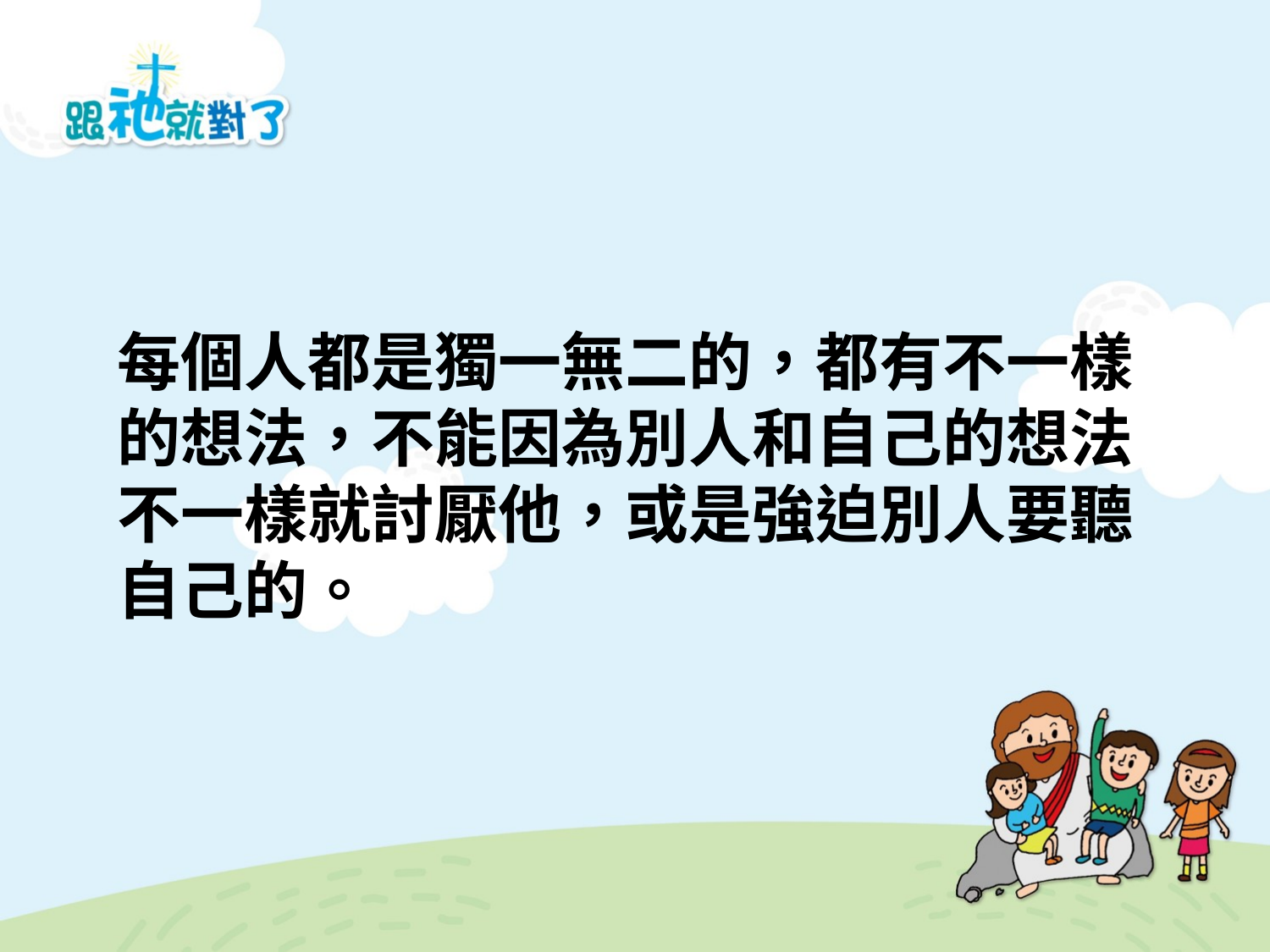

每個人都是獨一無二的，都有不一樣的想法，不能因為別人和自己的想法不一樣就討厭他，或是強迫別人要聽自己的。